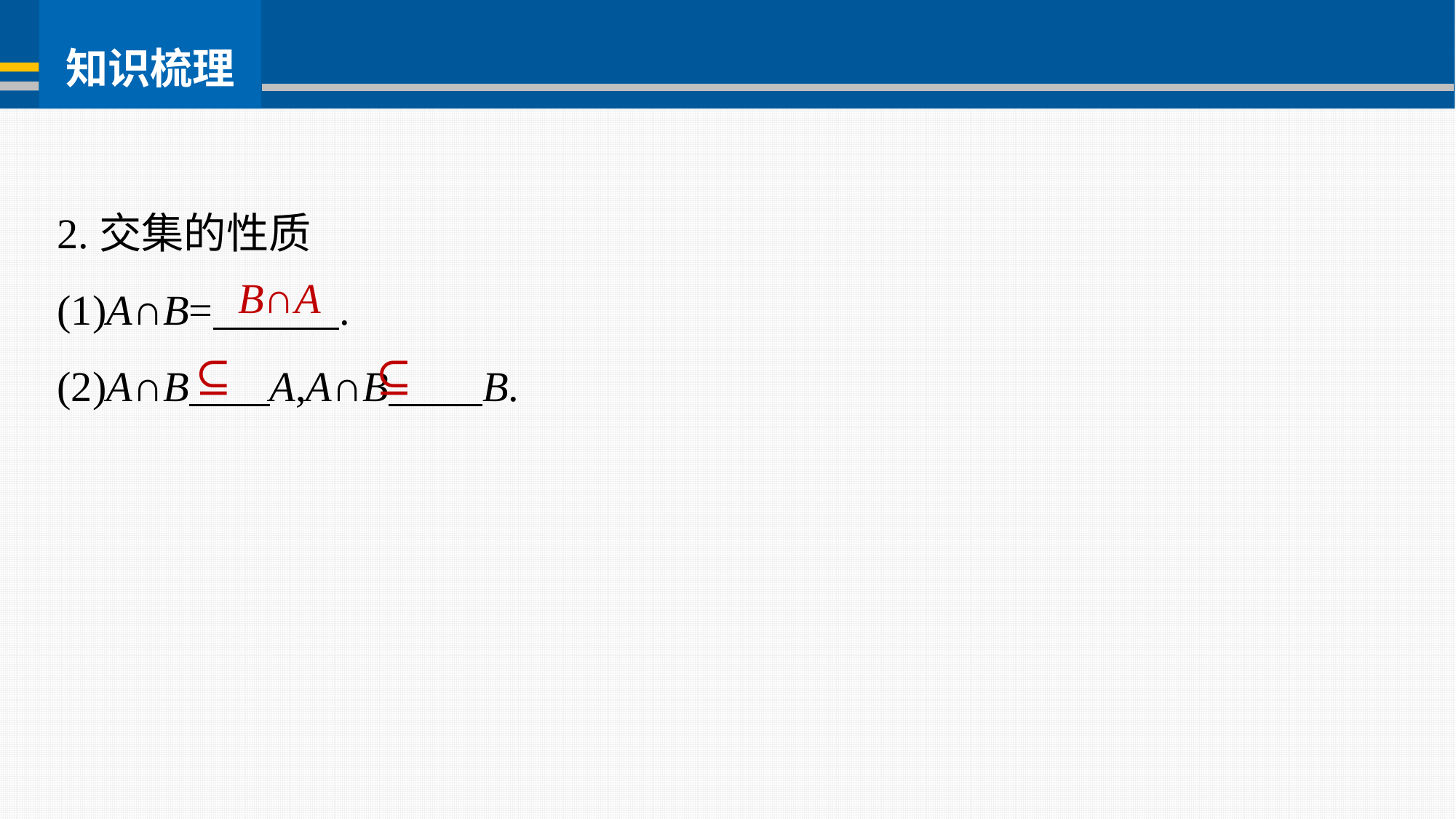

2.交集的性质
(1)A∩B=            .
(2)A∩B      A,A∩B       B.
B∩A
⊆
⊆